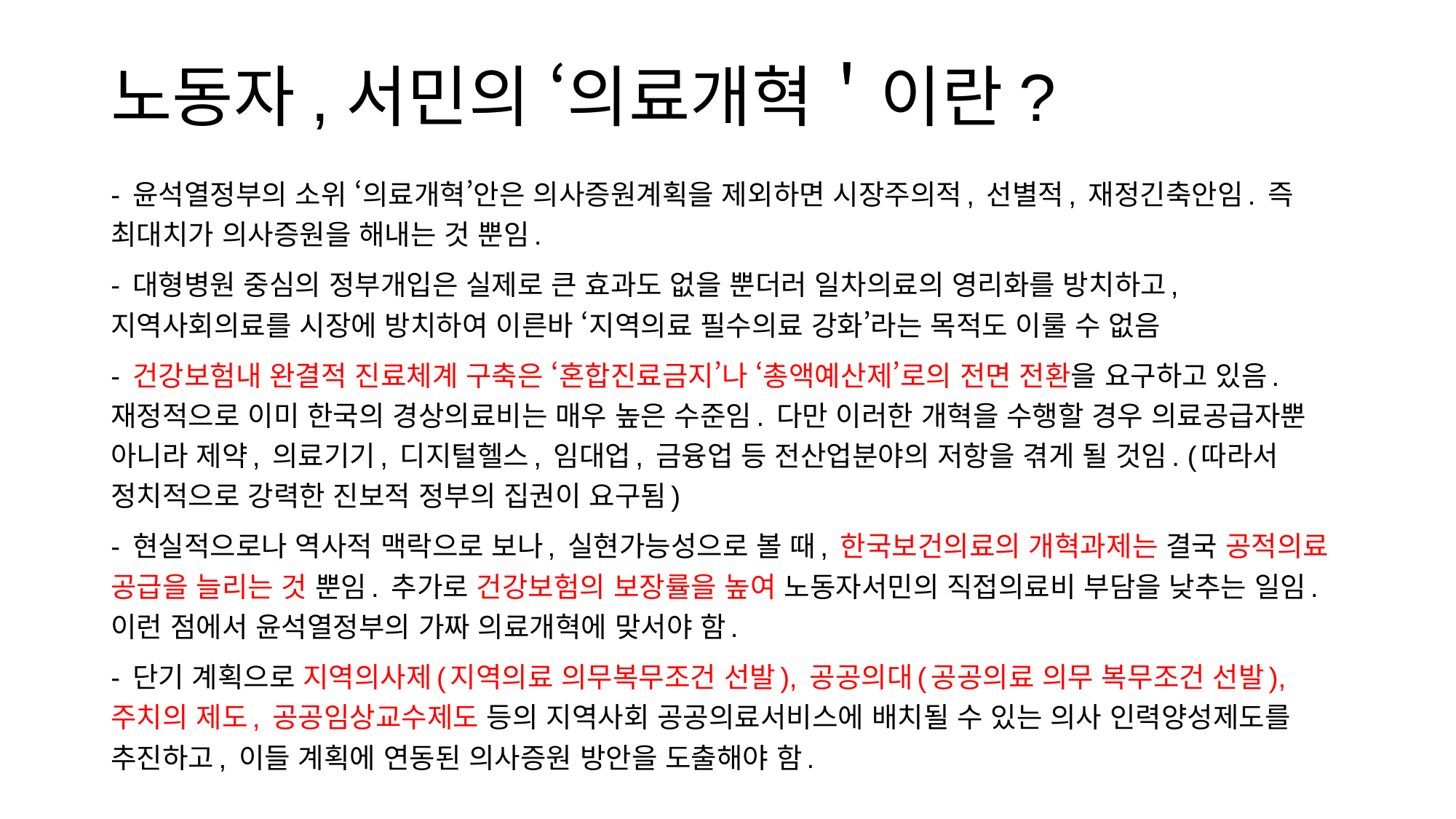

# 노동자,서민의 ‘의료개혁＇이란?
- 윤석열정부의 소위 ‘의료개혁’안은 의사증원계획을 제외하면 시장주의적, 선별적, 재정긴축안임. 즉 최대치가 의사증원을 해내는 것 뿐임.
- 대형병원 중심의 정부개입은 실제로 큰 효과도 없을 뿐더러 일차의료의 영리화를 방치하고, 지역사회의료를 시장에 방치하여 이른바 ‘지역의료 필수의료 강화’라는 목적도 이룰 수 없음
- 건강보험내 완결적 진료체계 구축은 ‘혼합진료금지’나 ‘총액예산제’로의 전면 전환을 요구하고 있음. 재정적으로 이미 한국의 경상의료비는 매우 높은 수준임. 다만 이러한 개혁을 수행할 경우 의료공급자뿐 아니라 제약, 의료기기, 디지털헬스, 임대업, 금융업 등 전산업분야의 저항을 겪게 될 것임. (따라서 정치적으로 강력한 진보적 정부의 집권이 요구됨)
- 현실적으로나 역사적 맥락으로 보나, 실현가능성으로 볼 때, 한국보건의료의 개혁과제는 결국 공적의료 공급을 늘리는 것 뿐임. 추가로 건강보험의 보장률을 높여 노동자서민의 직접의료비 부담을 낮추는 일임. 이런 점에서 윤석열정부의 가짜 의료개혁에 맞서야 함.
- 단기 계획으로 지역의사제(지역의료 의무복무조건 선발), 공공의대(공공의료 의무 복무조건 선발), 주치의 제도, 공공임상교수제도 등의 지역사회 공공의료서비스에 배치될 수 있는 의사 인력양성제도를 추진하고, 이들 계획에 연동된 의사증원 방안을 도출해야 함.